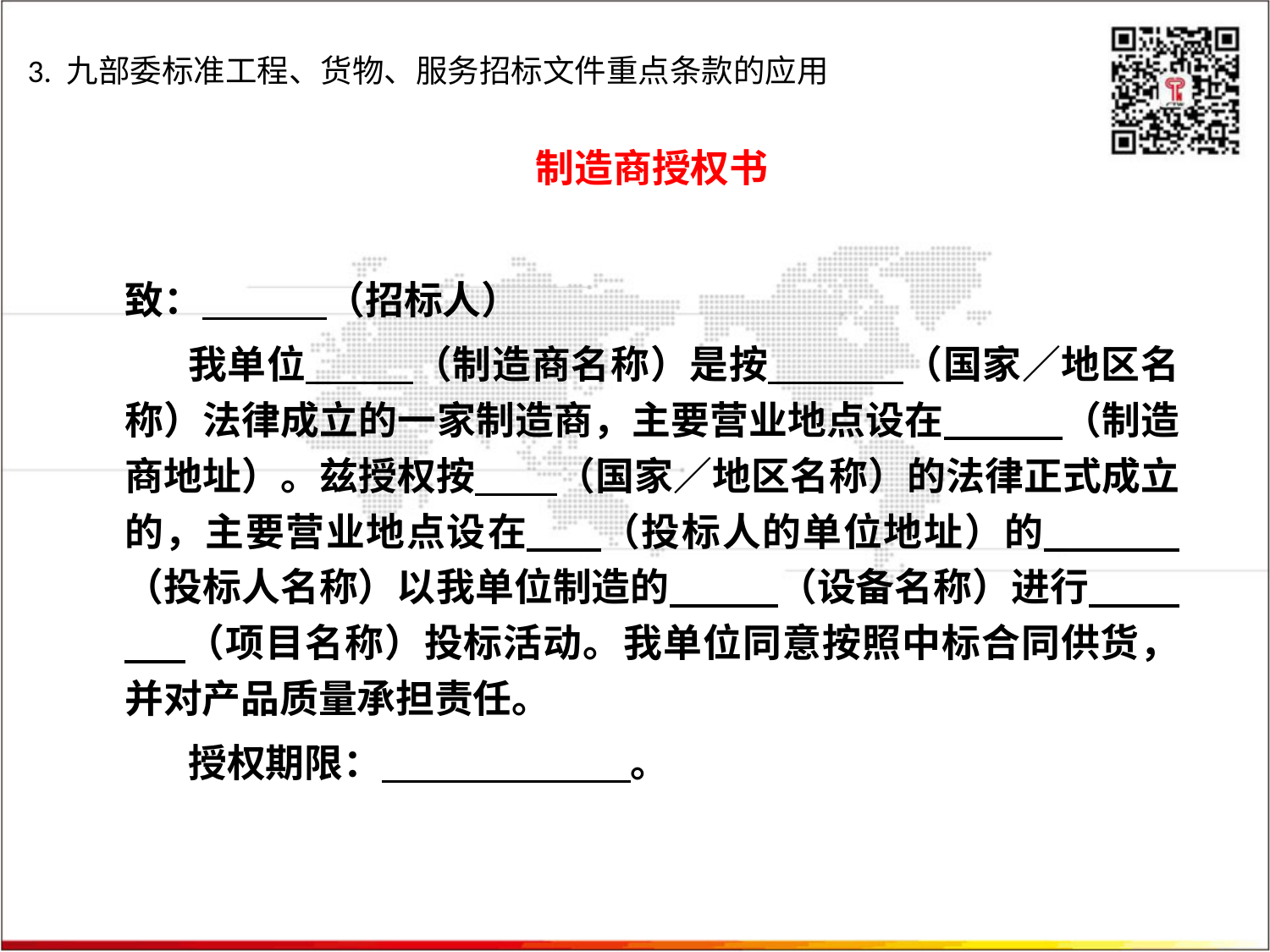

# 3. 九部委标准工程、货物、服务招标文件重点条款的应用

制造商授权书

致：              （招标人）
我单位           （制造商名称）是按              （国家／地区名称）法律成立的一家制造商，主要营业地点设在             （制造商地址）。兹授权按         （国家／地区名称）的法律正式成立的，主要营业地点设在       （投标人的单位地址）的              （投标人名称）以我单位制造的            （设备名称）进行                 （项目名称）投标活动。我单位同意按照中标合同供货，并对产品质量承担责任。
授权期限：                            。